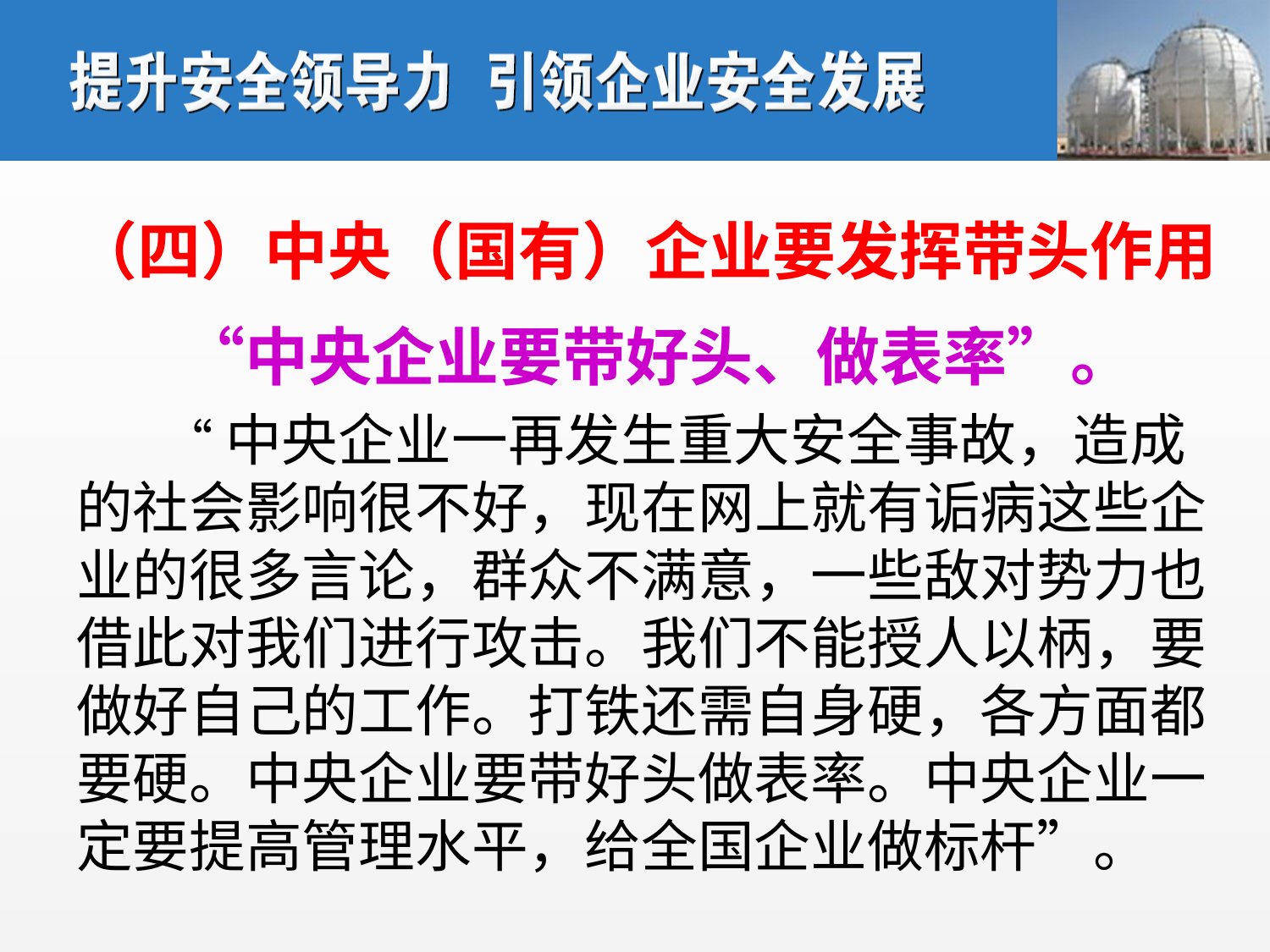

（四）中央（国有）企业要发挥带头作用
    　“中央企业要带好头、做表率”。
        “中央企业一再发生重大安全事故，造成的社会影响很不好，现在网上就有诟病这些企业的很多言论，群众不满意，一些敌对势力也借此对我们进行攻击。我们不能授人以柄，要做好自己的工作。打铁还需自身硬，各方面都要硬。中央企业要带好头做表率。中央企业一定要提高管理水平，给全国企业做标杆”。
10